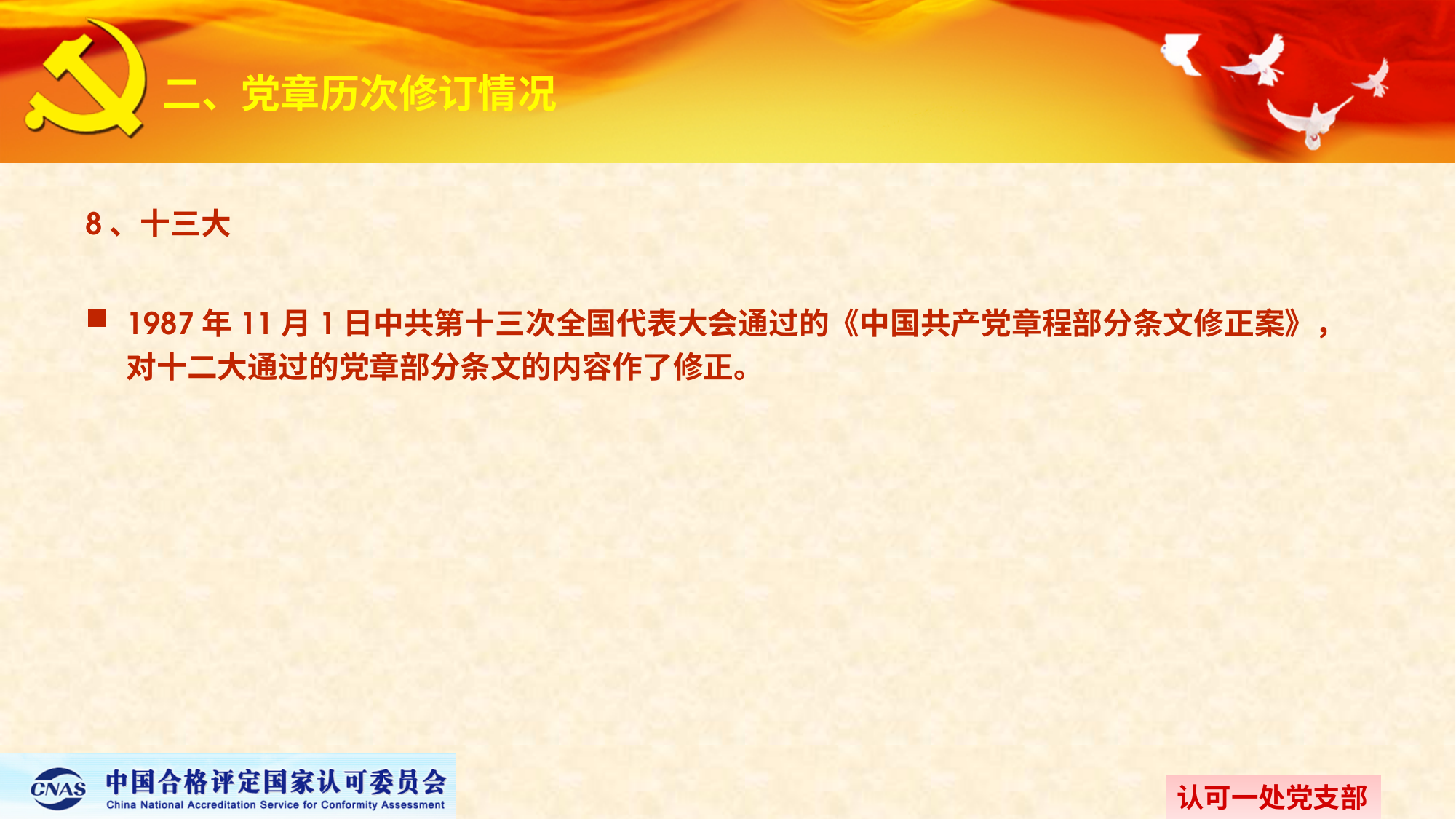

# 二、党章历次修订情况
8、十三大

1987年11月1日中共第十三次全国代表大会通过的《中国共产党章程部分条文修正案》，对十二大通过的党章部分条文的内容作了修正。